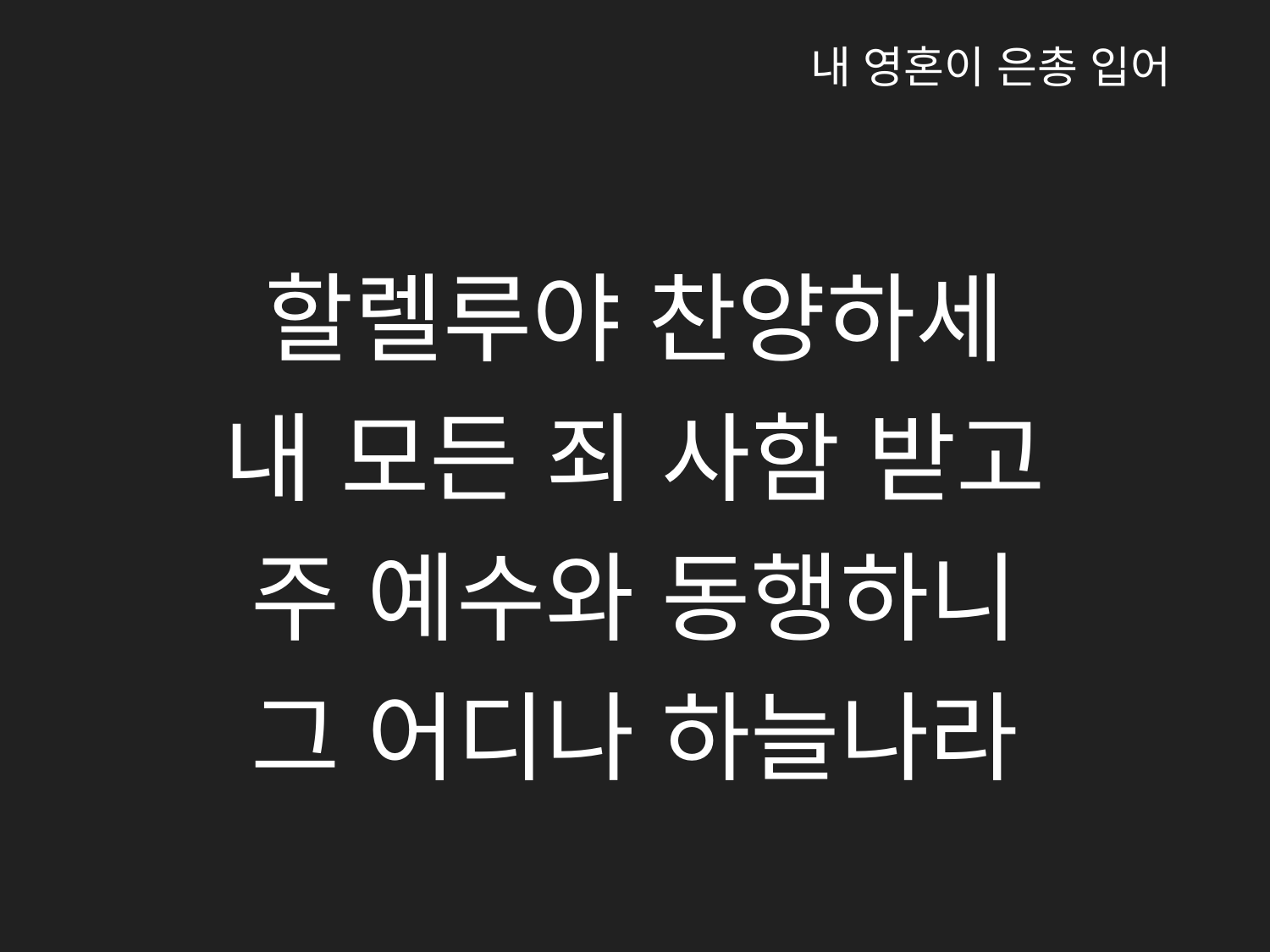

내 영혼이 은총 입어
할렐루야 찬양하세
내 모든 죄 사함 받고
주 예수와 동행하니
그 어디나 하늘나라